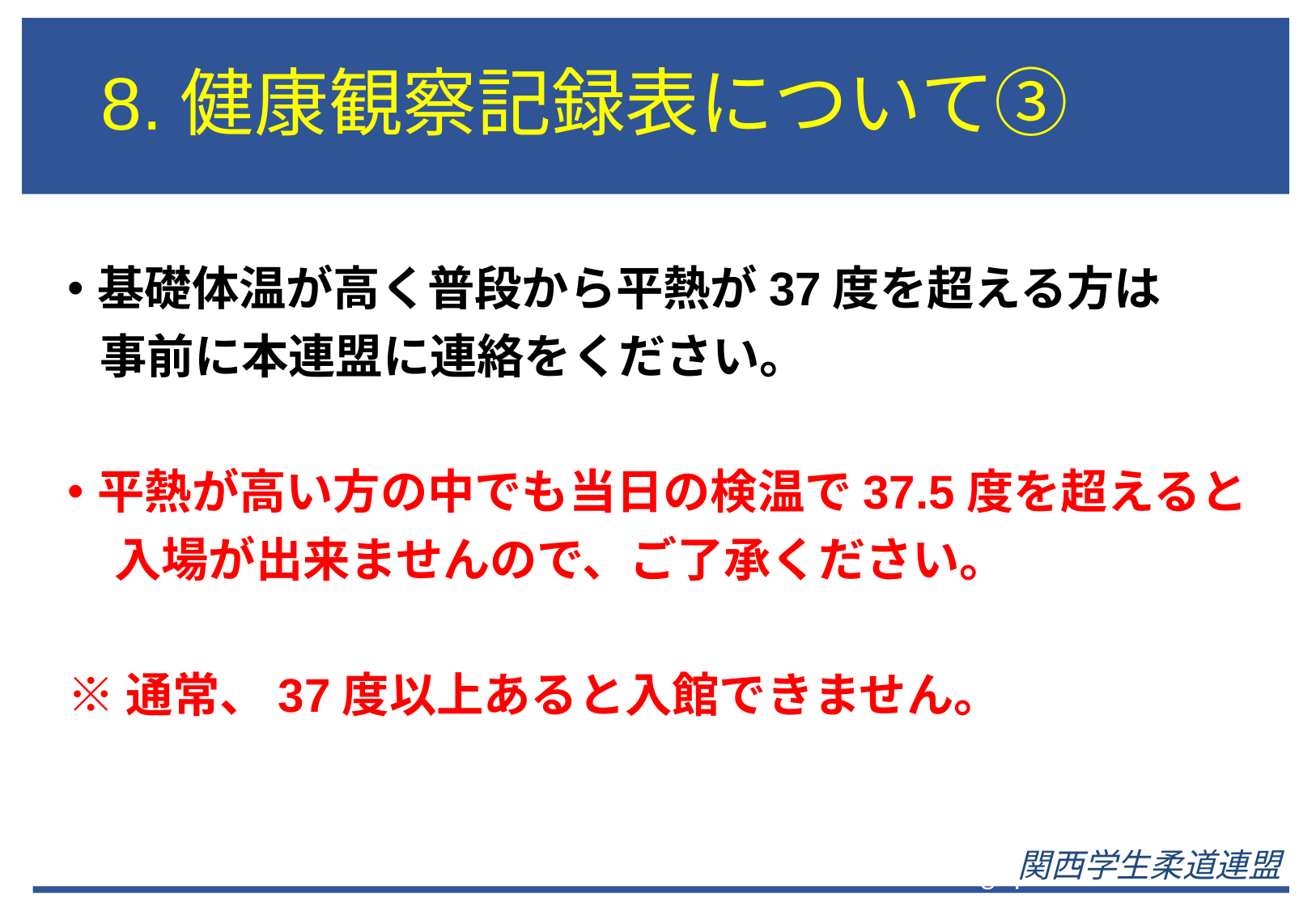

# 8.健康観察記録表について③

基礎体温が高く普段から平熱が37度を超える方は
  事前に本連盟に連絡をください。

平熱が高い方の中でも当日の検温で37.5度を超えると
　入場が出来ませんので、ご了承ください。

※通常、37度以上あると入館できません。
関西学生柔道連盟